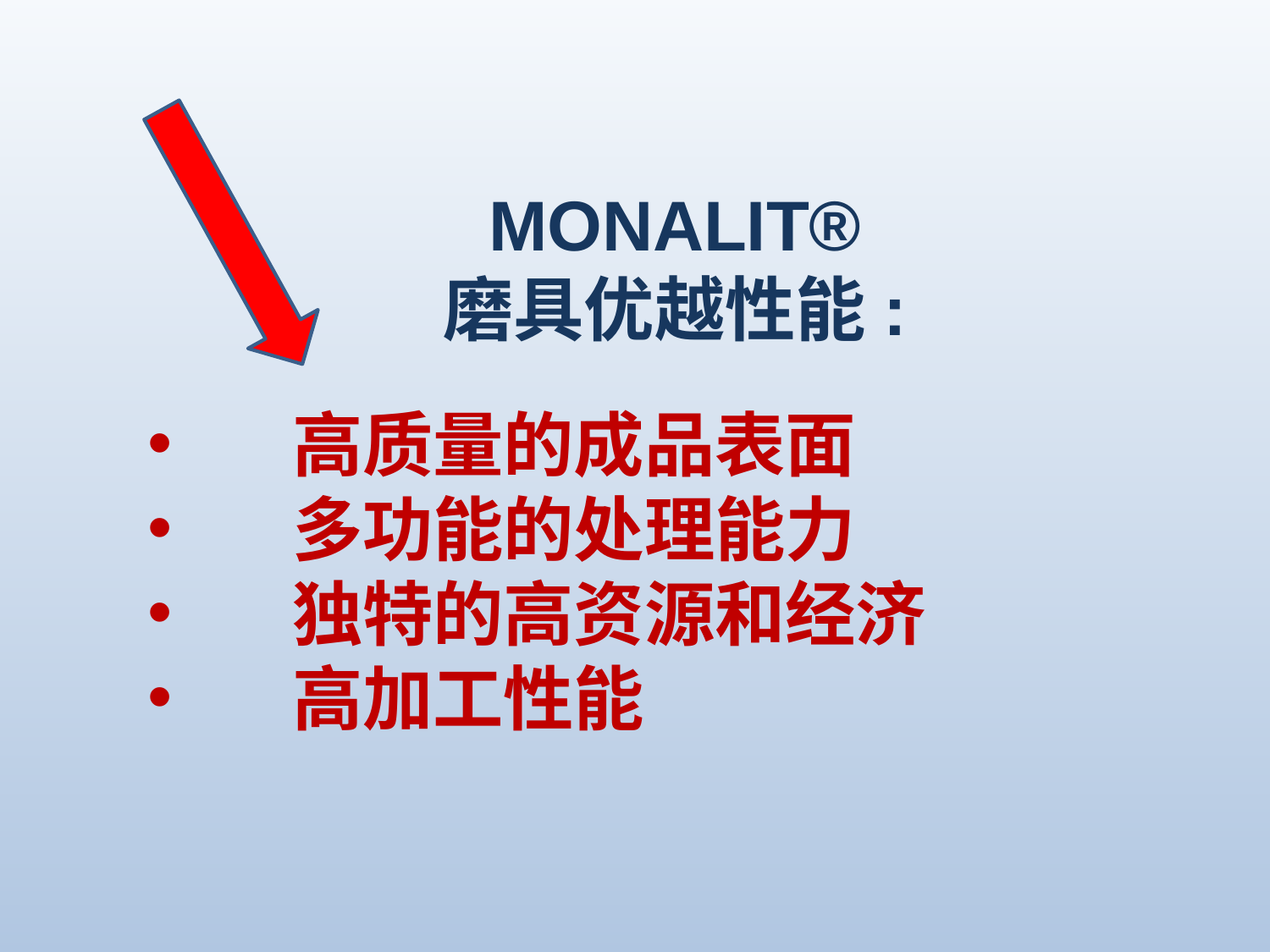

MONALIT®
磨具优越性能:

    高质量的成品表面
    多功能的处理能力
    独特的高资源和经济
    高加工性能